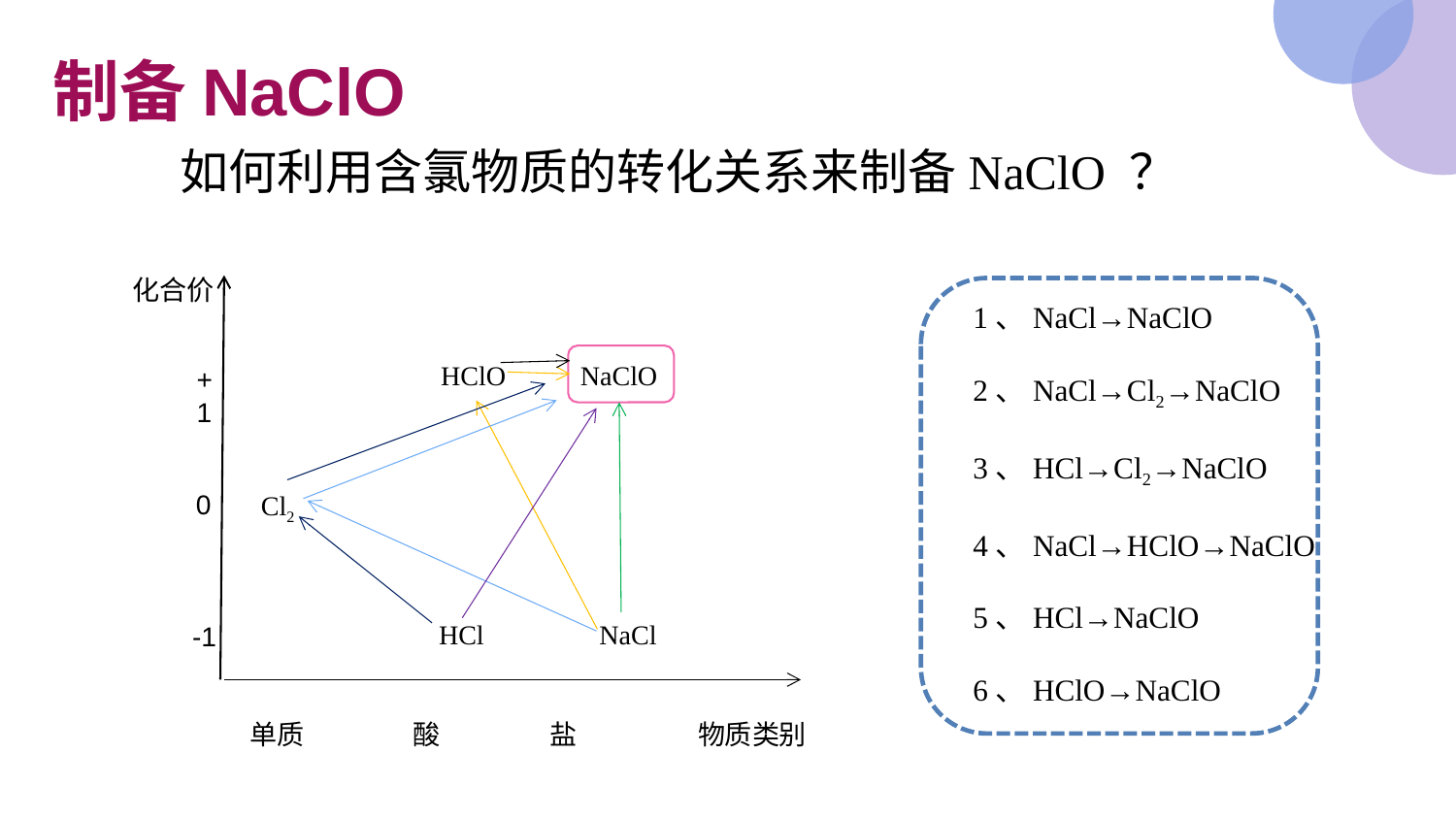

制备NaClO
如何利用含氯物质的转化关系来制备NaClO ？
化合价

1、NaCl→NaClO

2、NaCl→Cl2→NaClO

3、HCl→Cl2→NaClO

4、NaCl→HClO→NaClO

5、HCl→NaClO

6、HClO→NaClO

HClO           NaClO
+1
0
Cl2
HCl                 NaCl
-1
单质                  酸                  盐                    物质类别